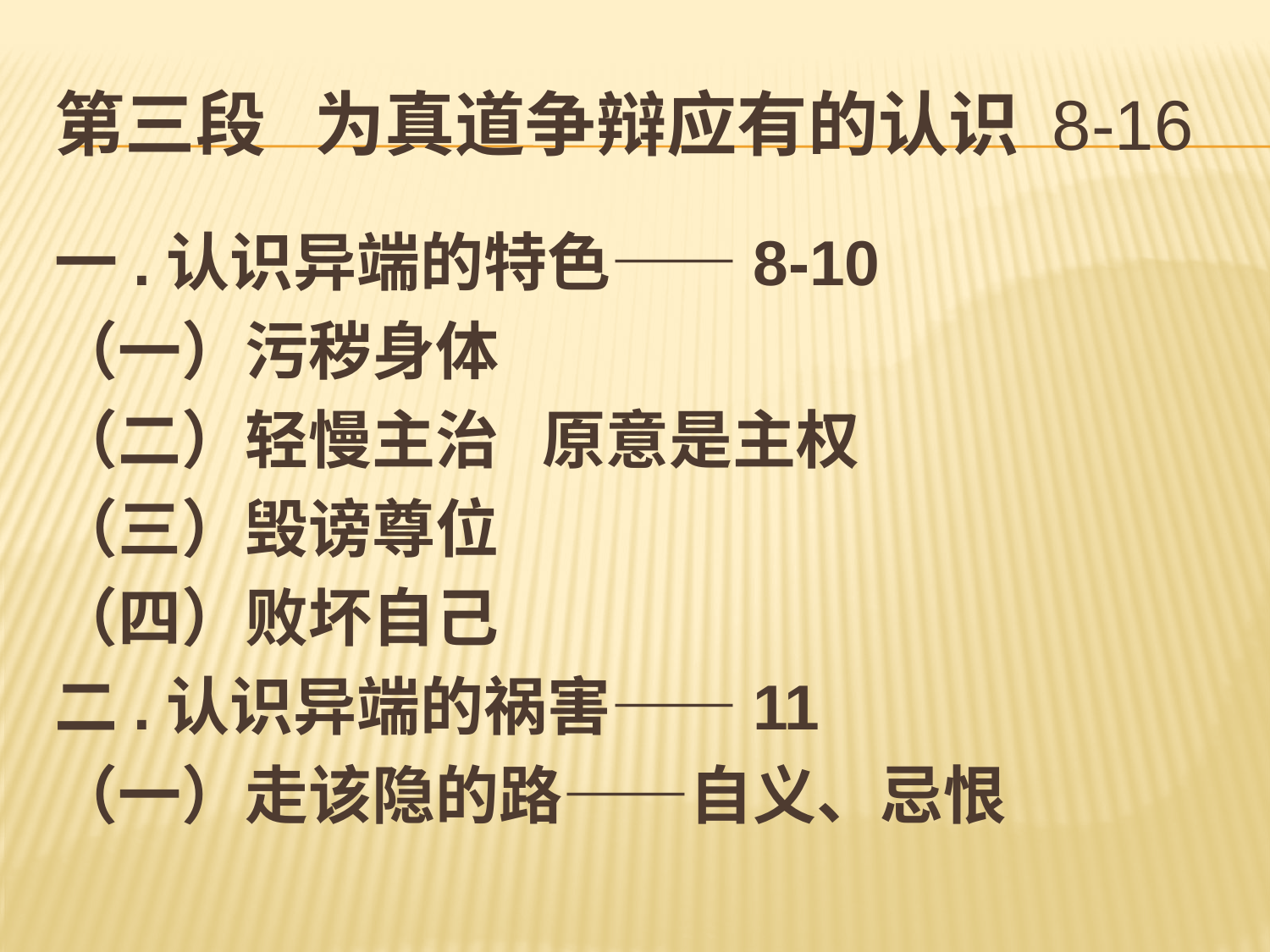

# 第三段   为真道争辩应有的认识 8-16
一.认识异端的特色——8-10
（一）污秽身体
（二）轻慢主治   原意是主权
（三）毁谤尊位
（四）败坏自己
二.认识异端的祸害——11
（一）走该隐的路——自义、忌恨